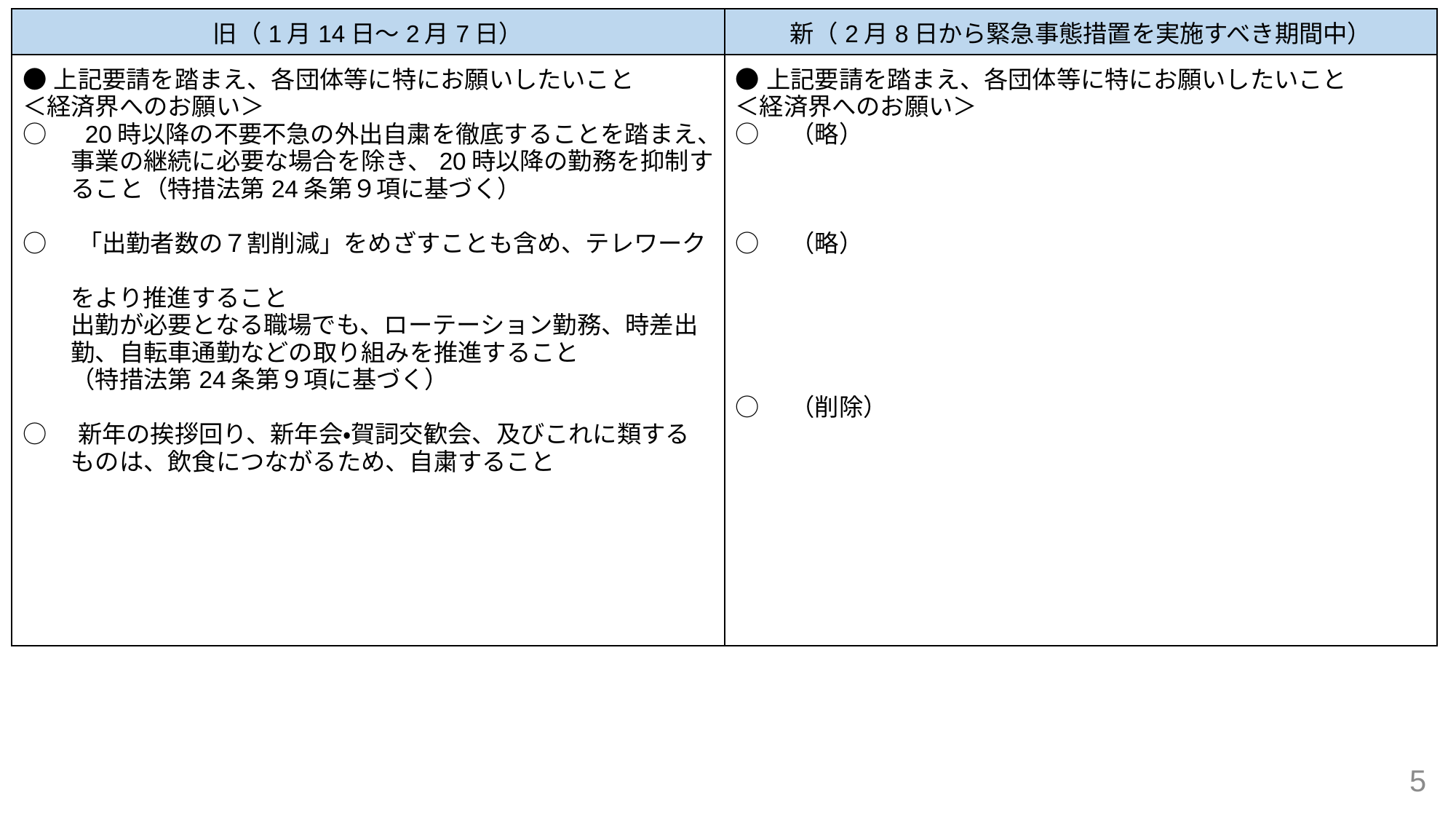

| 旧（1月14日～2月7日） | 新（2月8日から緊急事態措置を実施すべき期間中） |
| --- | --- |
| ●上記要請を踏まえ、各団体等に特にお願いしたいこと ＜経済界へのお願い＞　 ○　20時以降の不要不急の外出自粛を徹底することを踏まえ、 　　事業の継続に必要な場合を除き、20時以降の勤務を抑制す 　　ること（特措法第24条第９項に基づく） ○　「出勤者数の７割削減」をめざすことも含め、テレワーク　 　　をより推進すること　 　　出勤が必要となる職場でも、ローテーション勤務、時差出 　　勤、自転車通勤などの取り組みを推進すること 　　（特措法第24条第９項に基づく） ○　新年の挨拶回り、新年会・賀詞交歓会、及びこれに類する 　　ものは、飲食につながるため、自粛すること | ●上記要請を踏まえ、各団体等に特にお願いしたいこと ＜経済界へのお願い＞　 ○　（略） ○　（略） ○　（削除） |
5